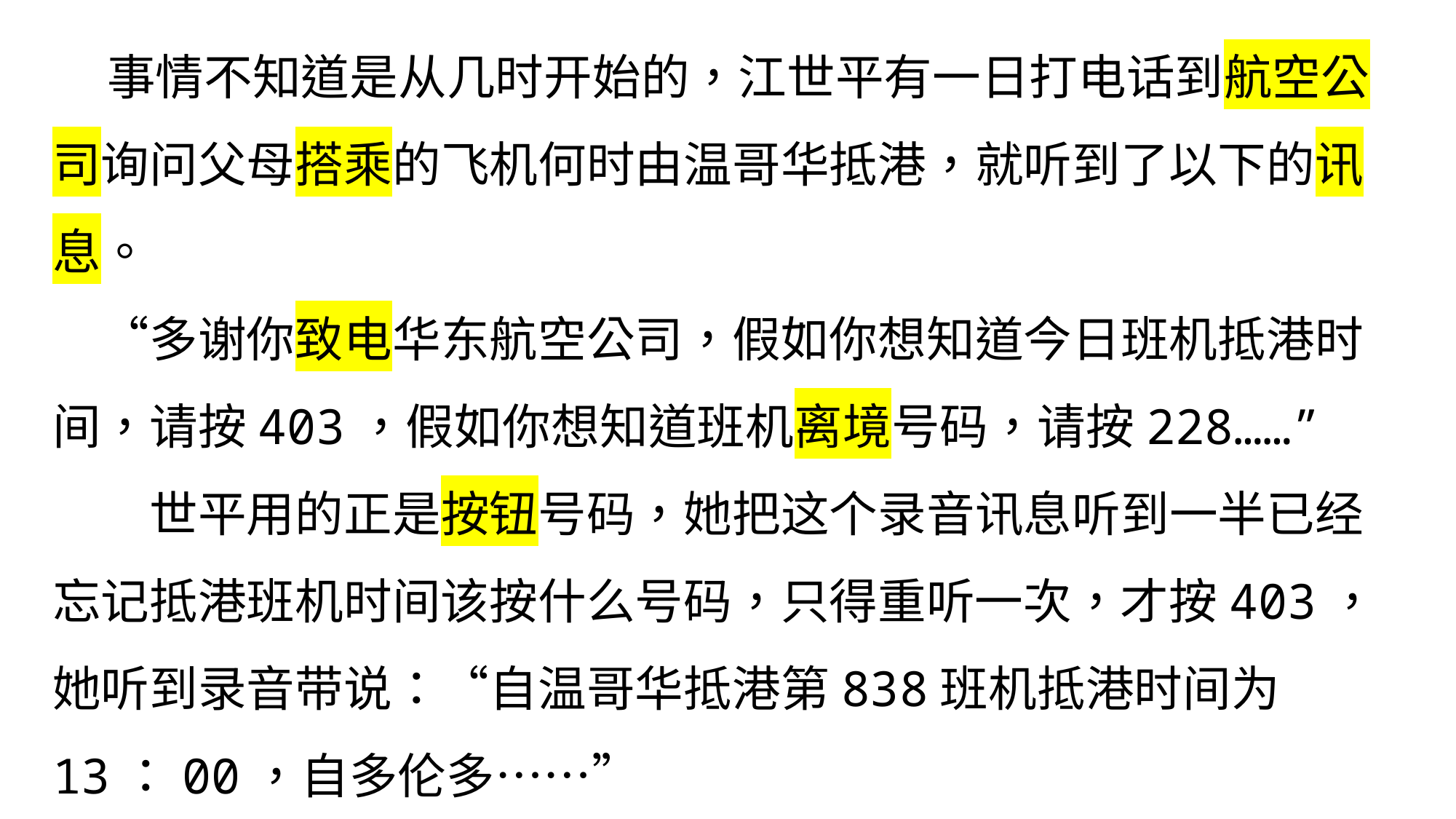

事情不知道是从几时开始的，江世平有一日打电话到航空公司询问父母搭乘的飞机何时由温哥华抵港，就听到了以下的讯息。
　“多谢你致电华东航空公司，假如你想知道今日班机抵港时间，请按403，假如你想知道班机离境号码，请按228……”
　　世平用的正是按钮号码，她把这个录音讯息听到一半已经忘记抵港班机时间该按什么号码，只得重听一次，才按403，她听到录音带说：“自温哥华抵港第838班机抵港时间为13：00，自多伦多……”